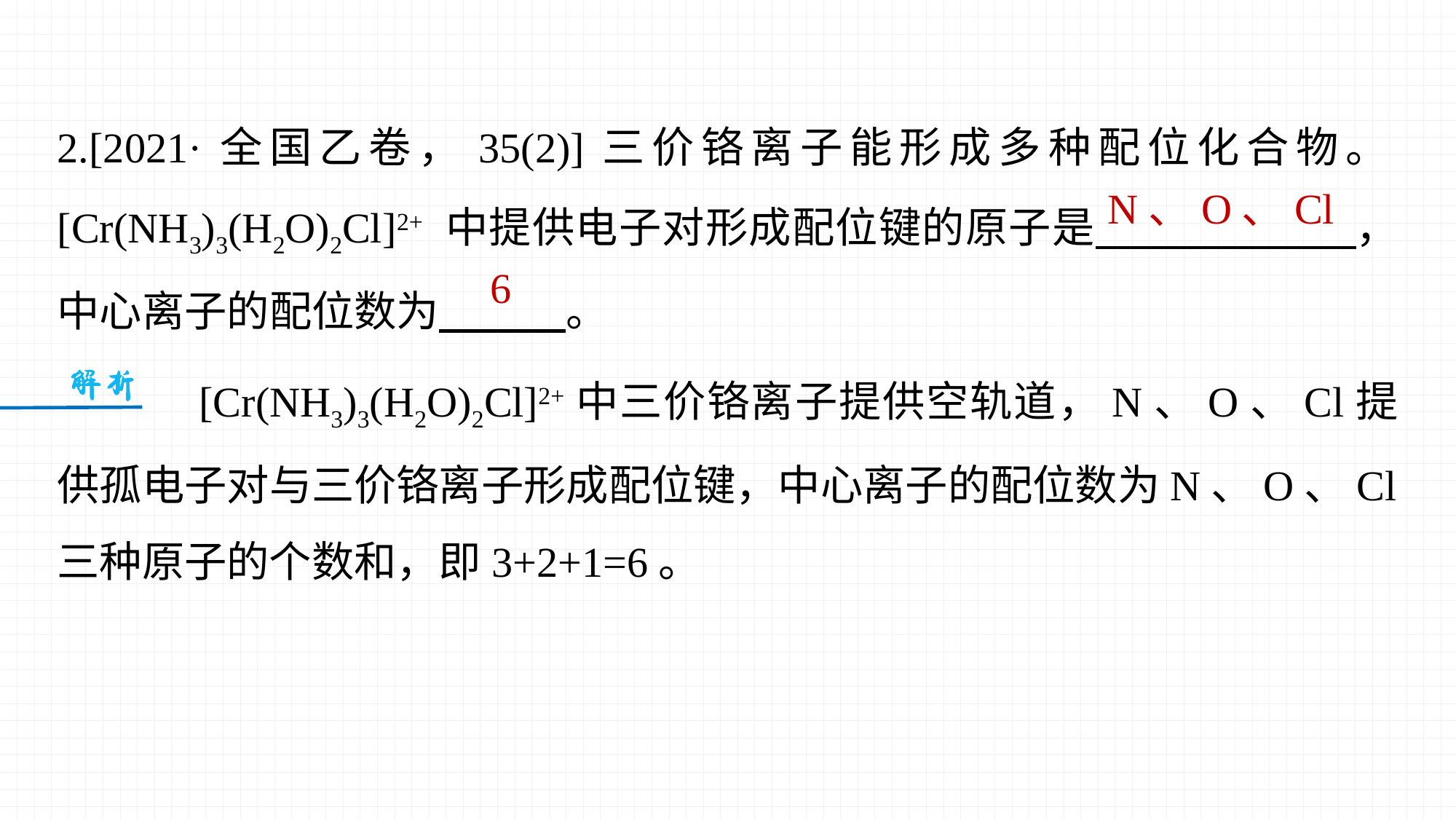

2.[2021·全国乙卷，35(2)]三价铬离子能形成多种配位化合物。[Cr(NH3)3(H2O)2Cl]2+ 中提供电子对形成配位键的原子是　　　　　　，中心离子的配位数为　　　。
N、O、Cl
6
　　　[Cr(NH3)3(H2O)2Cl]2+中三价铬离子提供空轨道，N、O、Cl提供孤电子对与三价铬离子形成配位键，中心离子的配位数为N、O、Cl三种原子的个数和，即3+2+1=6。